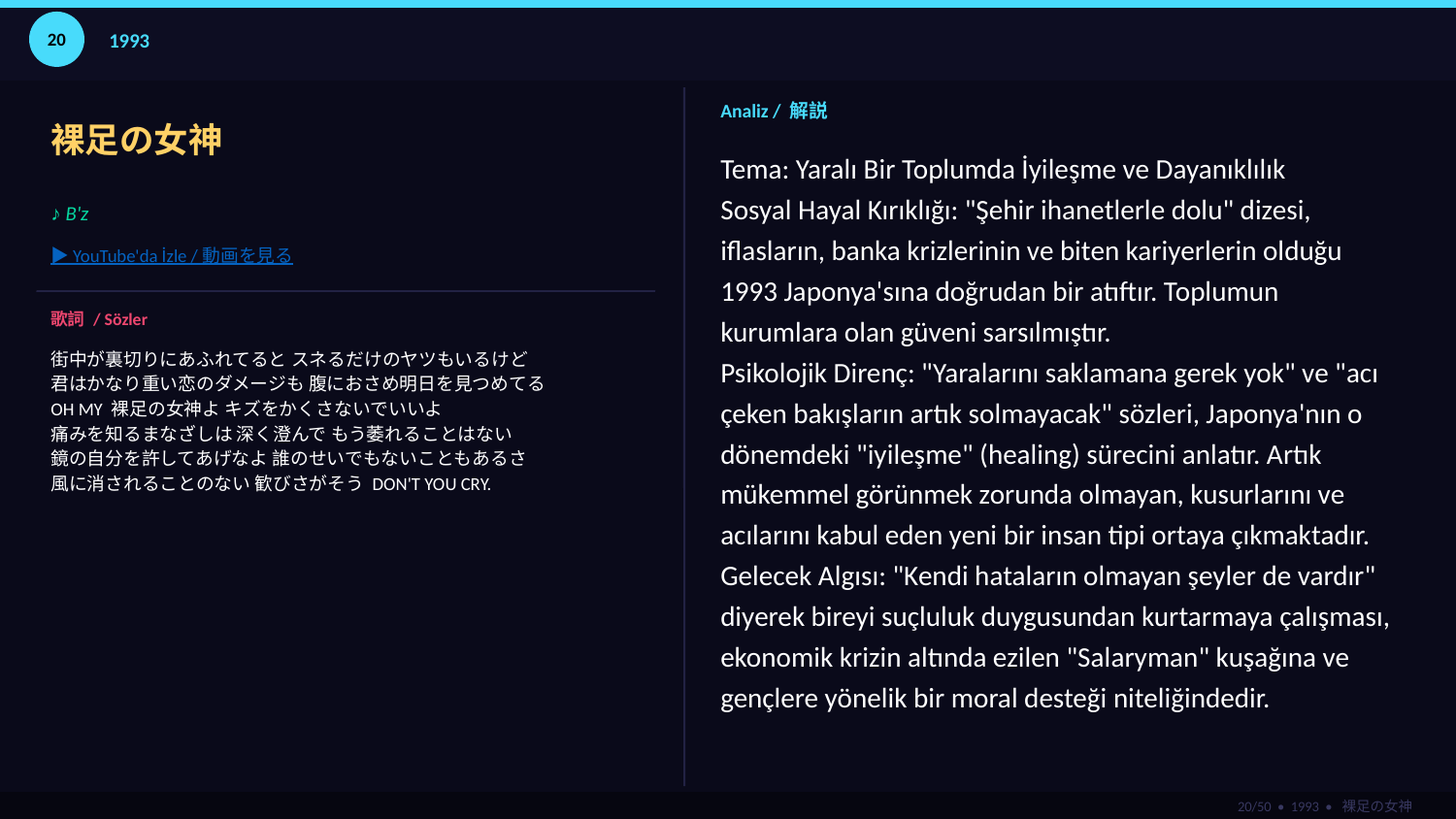

20
1993
裸足の女神

Analiz / 解説
Tema: Yaralı Bir Toplumda İyileşme ve Dayanıklılık
Sosyal Hayal Kırıklığı: "Şehir ihanetlerle dolu" dizesi, iflasların, banka krizlerinin ve biten kariyerlerin olduğu 1993 Japonya'sına doğrudan bir atıftır. Toplumun kurumlara olan güveni sarsılmıştır.
Psikolojik Direnç: "Yaralarını saklamana gerek yok" ve "acı çeken bakışların artık solmayacak" sözleri, Japonya'nın o dönemdeki "iyileşme" (healing) sürecini anlatır. Artık mükemmel görünmek zorunda olmayan, kusurlarını ve acılarını kabul eden yeni bir insan tipi ortaya çıkmaktadır.
Gelecek Algısı: "Kendi hataların olmayan şeyler de vardır" diyerek bireyi suçluluk duygusundan kurtarmaya çalışması, ekonomik krizin altında ezilen "Salaryman" kuşağına ve gençlere yönelik bir moral desteği niteliğindedir.
♪ B'z
▶ YouTube'da İzle / 動画を見る

歌詞 / Sözler
街中が裏切りにあふれてると スネるだけのヤツもいるけど
君はかなり重い恋のダメージも 腹におさめ明日を見つめてる
OH MY 裸足の女神よ キズをかくさないでいいよ
痛みを知るまなざしは 深く澄んで もう萎れることはない
鏡の自分を許してあげなよ 誰のせいでもないこともあるさ
風に消されることのない 歓びさがそう DON'T YOU CRY.

20/50  •  1993  •  裸足の女神